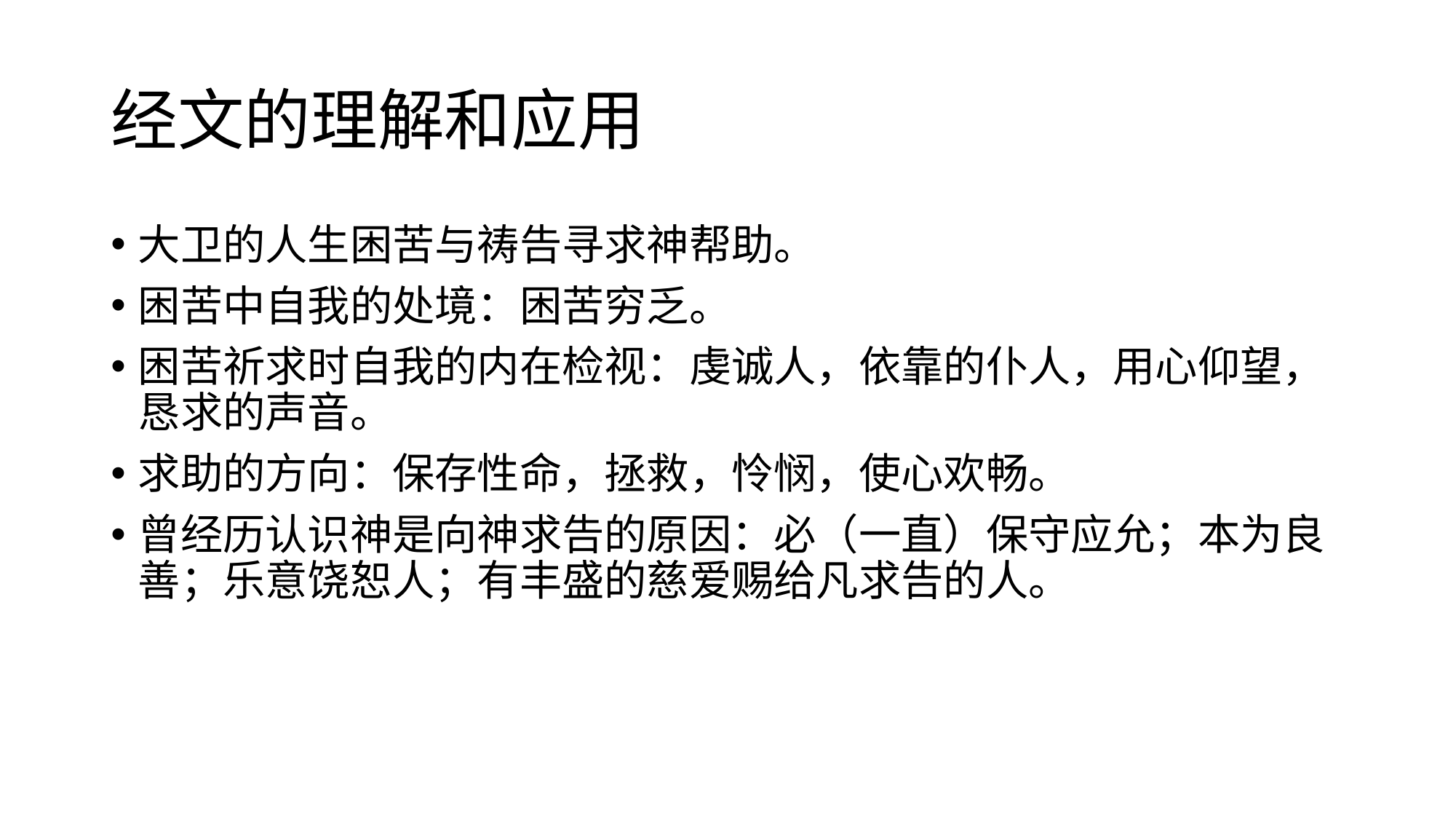

# 经文的理解和应用
大卫的人生困苦与祷告寻求神帮助。
困苦中自我的处境：困苦穷乏。
困苦祈求时自我的内在检视：虔诚人，依靠的仆人，用心仰望，恳求的声音。
求助的方向：保存性命，拯救，怜悯，使心欢畅。
曾经历认识神是向神求告的原因：必（一直）保守应允；本为良善；乐意饶恕人；有丰盛的慈爱赐给凡求告的人。